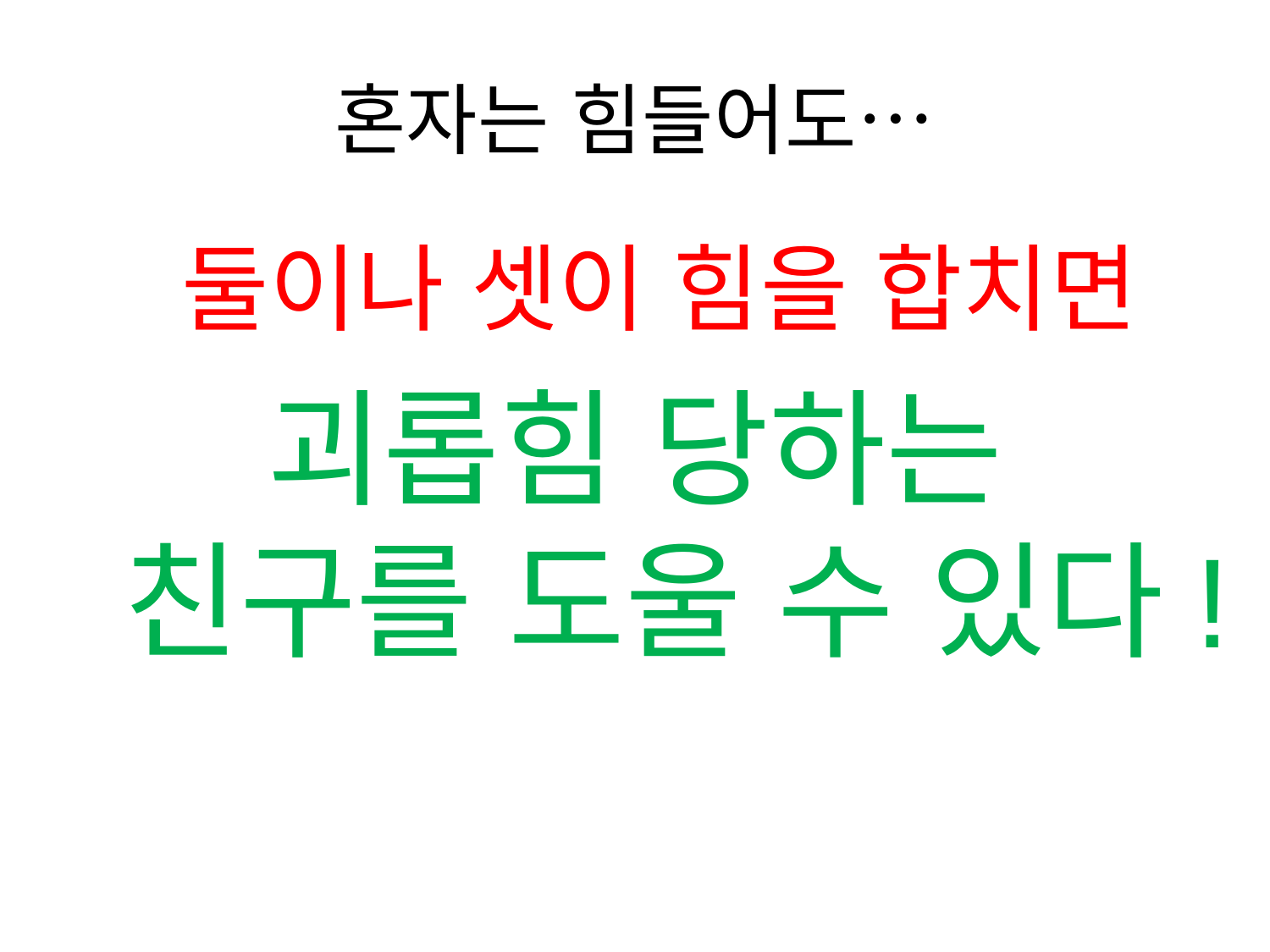

# 혼자는 힘들어도…
 둘이나 셋이 힘을 합치면
괴롭힘 당하는 친구를 도울 수 있다!